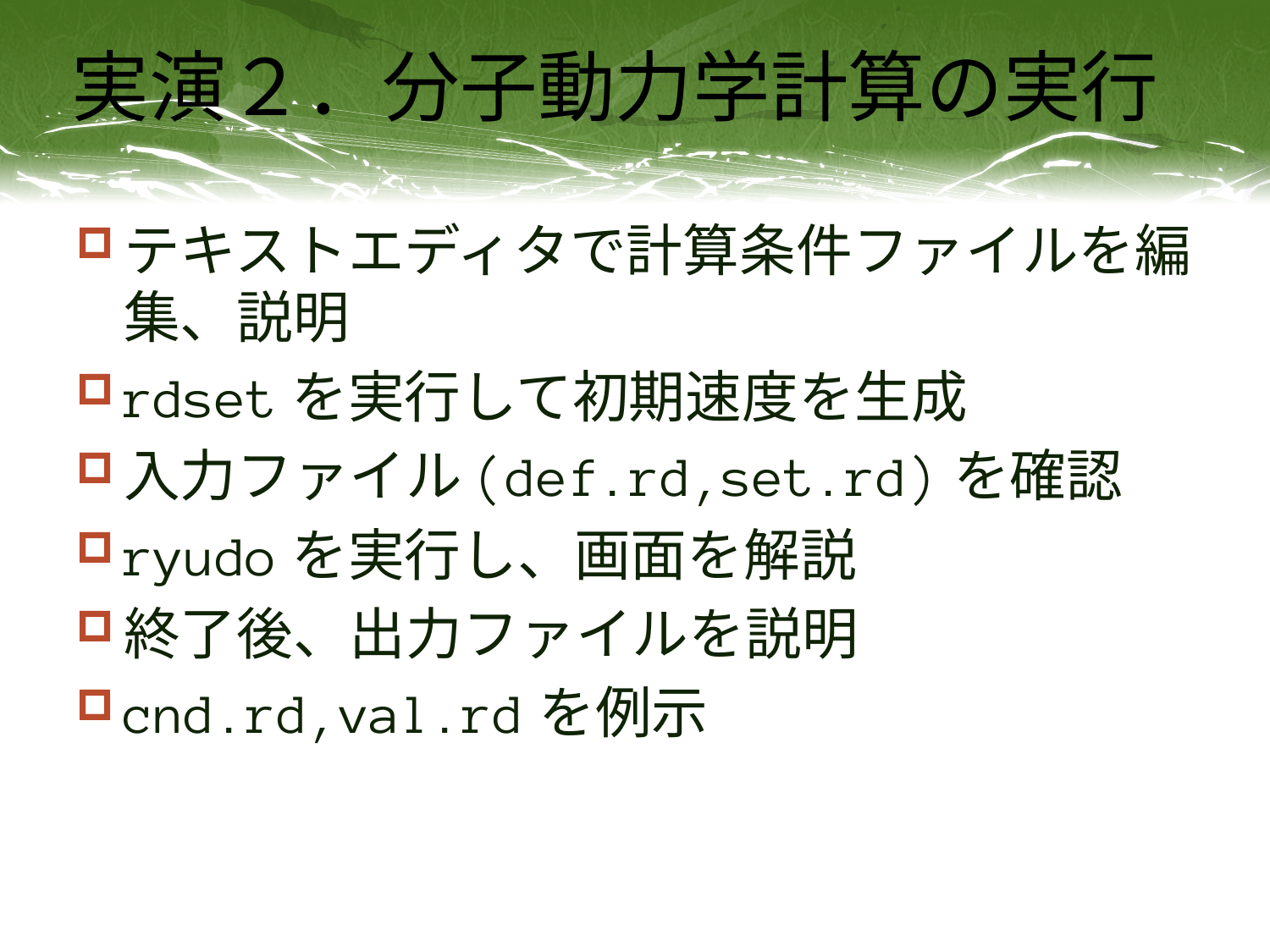

# 実演２．分子動力学計算の実行
テキストエディタで計算条件ファイルを編集、説明
rdsetを実行して初期速度を生成
入力ファイル(def.rd,set.rd)を確認
ryudoを実行し、画面を解説
終了後、出力ファイルを説明
cnd.rd,val.rdを例示